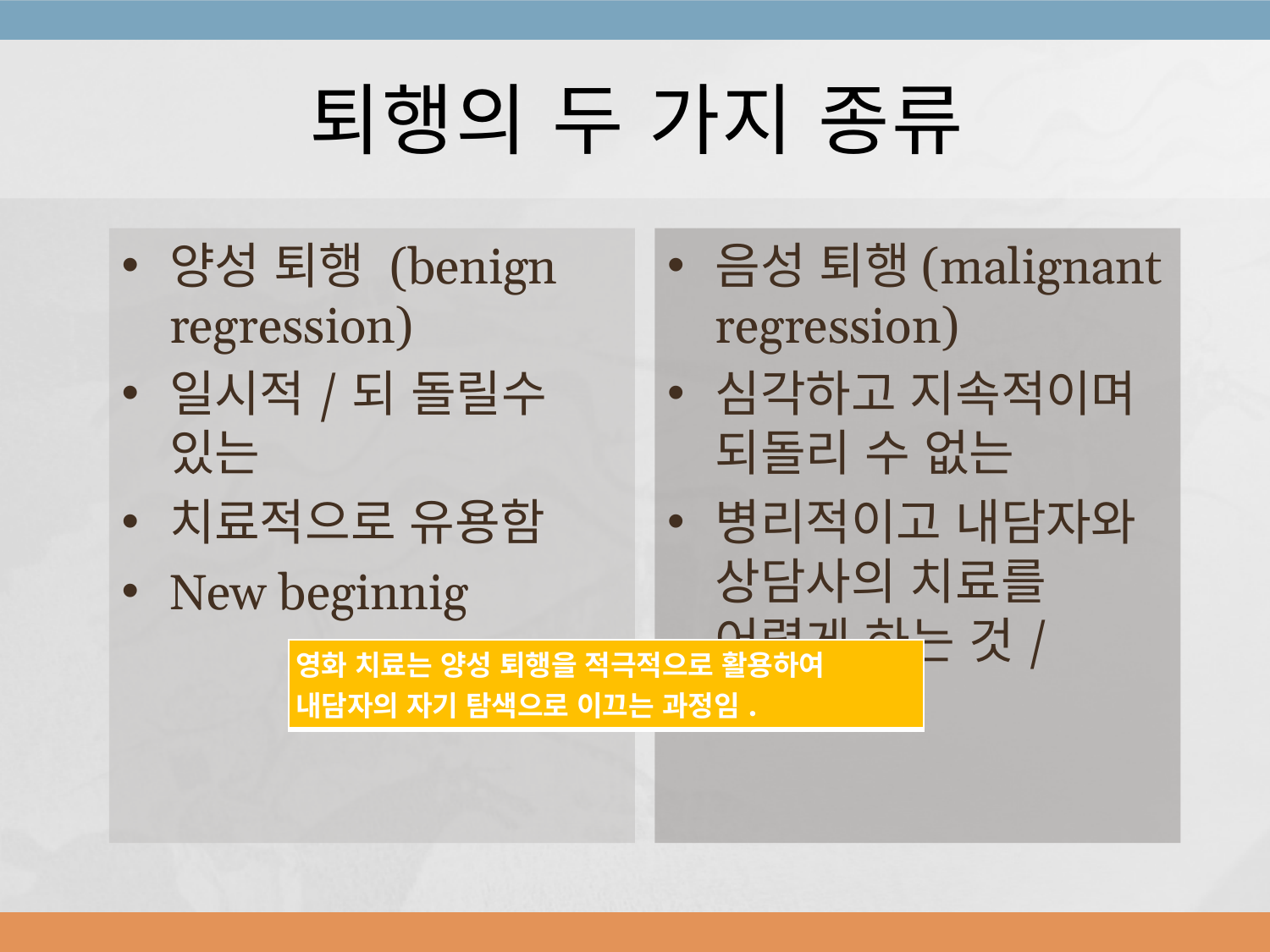

# 퇴행의 두 가지 종류
양성 퇴행 (benign regression)
일시적/되 돌릴수 있는
치료적으로 유용함
New beginnig
음성 퇴행(malignant regression)
심각하고 지속적이며 되돌리 수 없는
병리적이고 내담자와 상담사의 치료를 어렵게 하는 것/위험함
| 영화 치료는 양성 퇴행을 적극적으로 활용하여 내담자의 자기 탐색으로 이끄는 과정임. |
| --- |